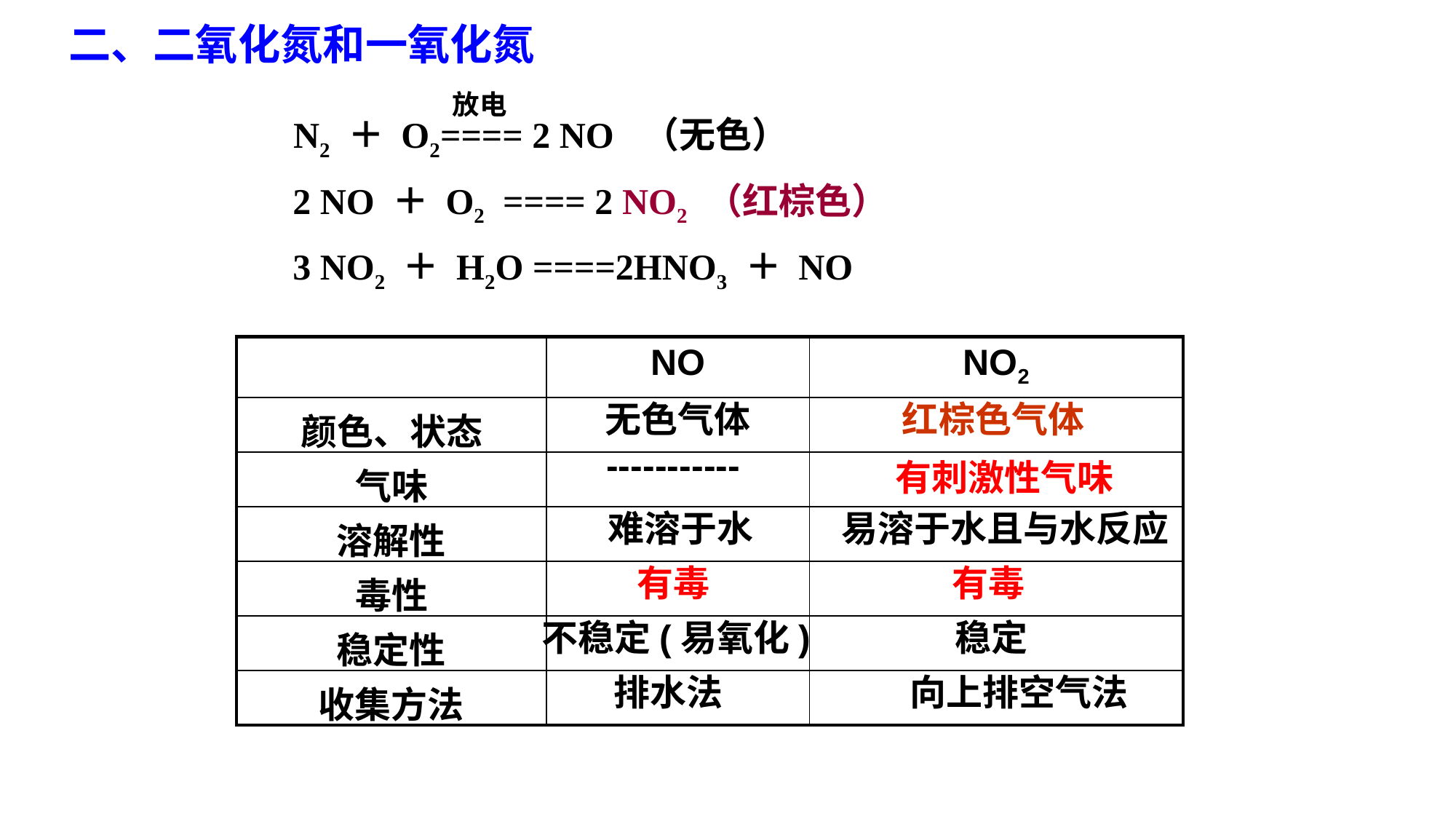

# 二、二氧化氮和一氧化氮
放电
N2 ＋ O2==== 2 NO  （无色）
2 NO ＋ O2  ==== 2 NO2 （红棕色）
3 NO2 ＋ H2O ====2HNO3 ＋ NO
|  | NO | NO2 |
| --- | --- | --- |
| 颜色、状态 |  |  |
| 气味 |  |  |
| 溶解性 |  |  |
| 毒性 |  |  |
| 稳定性 |  |  |
| 收集方法 |  |  |

无色气体
红棕色气体
-----------
有刺激性气味
难溶于水
易溶于水且与水反应
有毒
有毒
不稳定(易氧化)
稳定
排水法
向上排空气法